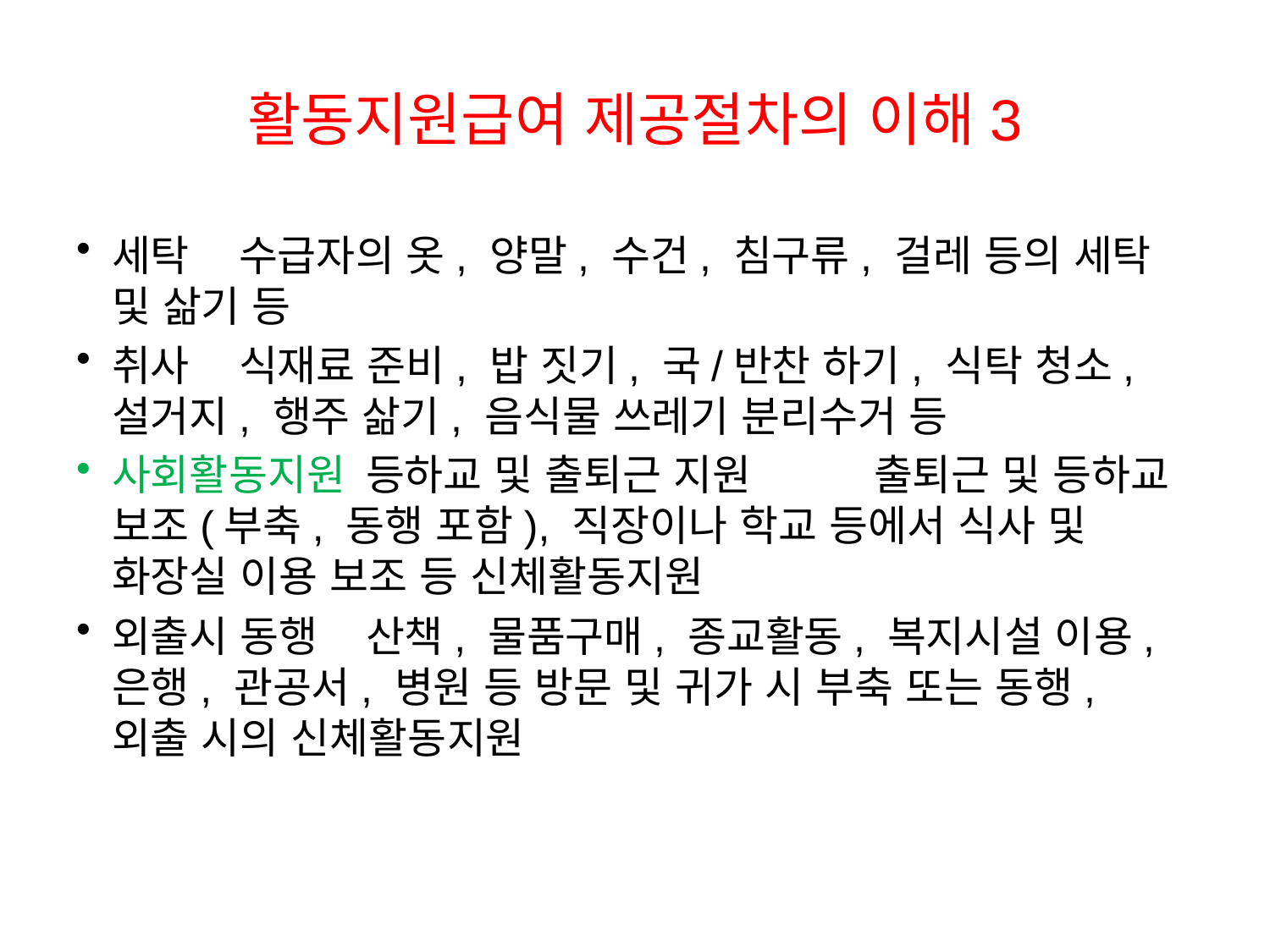

# 활동지원급여 제공절차의 이해3
세탁	수급자의 옷, 양말, 수건, 침구류, 걸레 등의 세탁 및 삶기 등
취사	식재료 준비, 밥 짓기, 국/반찬 하기, 식탁 청소, 설거지, 행주 삶기, 음식물 쓰레기 분리수거 등
사회활동지원	등하교 및 출퇴근 지원	출퇴근 및 등하교 보조(부축, 동행 포함), 직장이나 학교 등에서 식사 및 화장실 이용 보조 등 신체활동지원
외출시 동행	산책, 물품구매, 종교활동, 복지시설 이용, 은행, 관공서, 병원 등 방문 및 귀가 시 부축 또는 동행, 외출 시의 신체활동지원